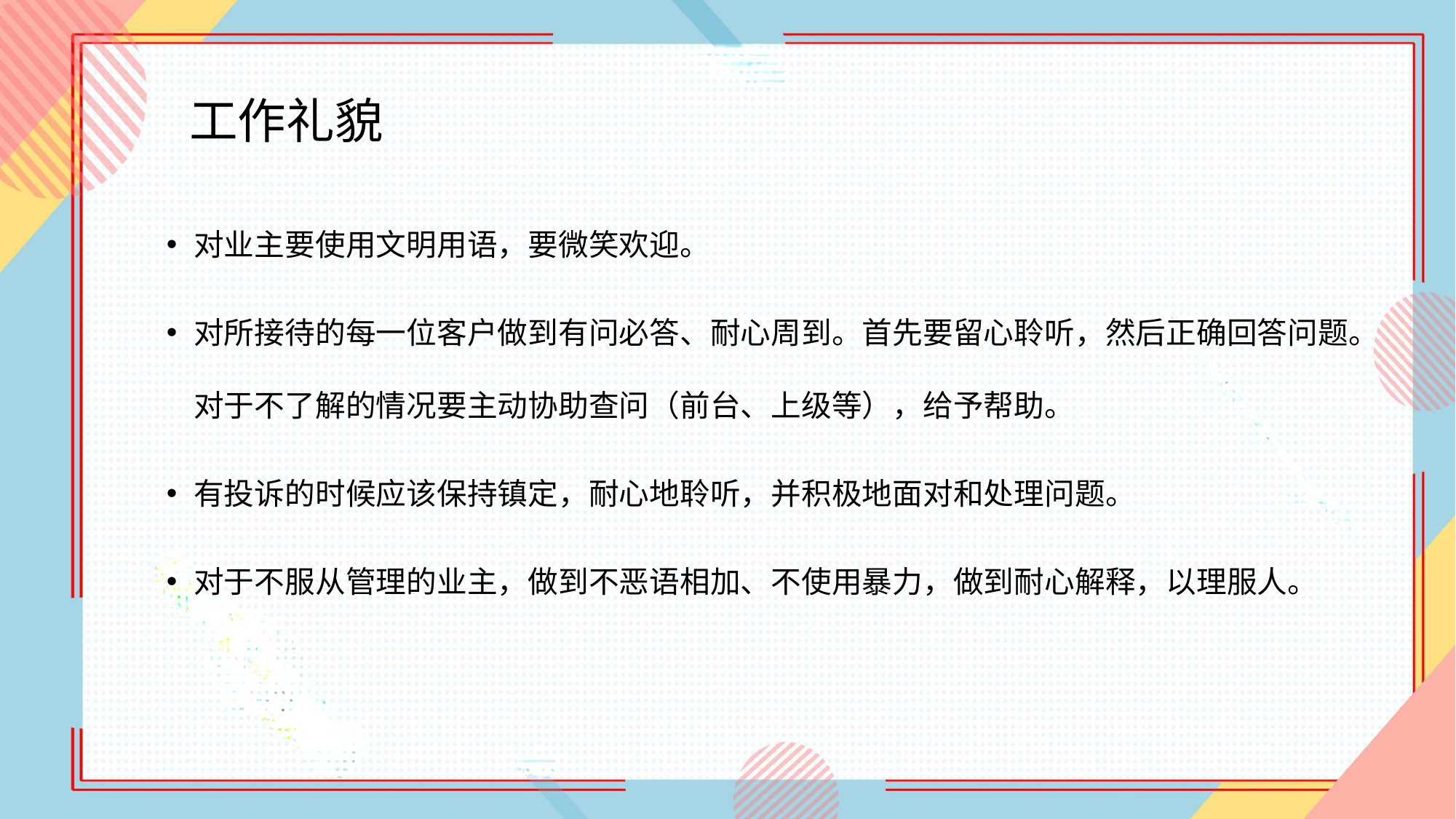

# 工作礼貌
对业主要使用文明用语，要微笑欢迎。
对所接待的每一位客户做到有问必答、耐心周到。首先要留心聆听，然后正确回答问题。对于不了解的情况要主动协助查问（前台、上级等），给予帮助。
有投诉的时候应该保持镇定，耐心地聆听，并积极地面对和处理问题。
对于不服从管理的业主，做到不恶语相加、不使用暴力，做到耐心解释，以理服人。